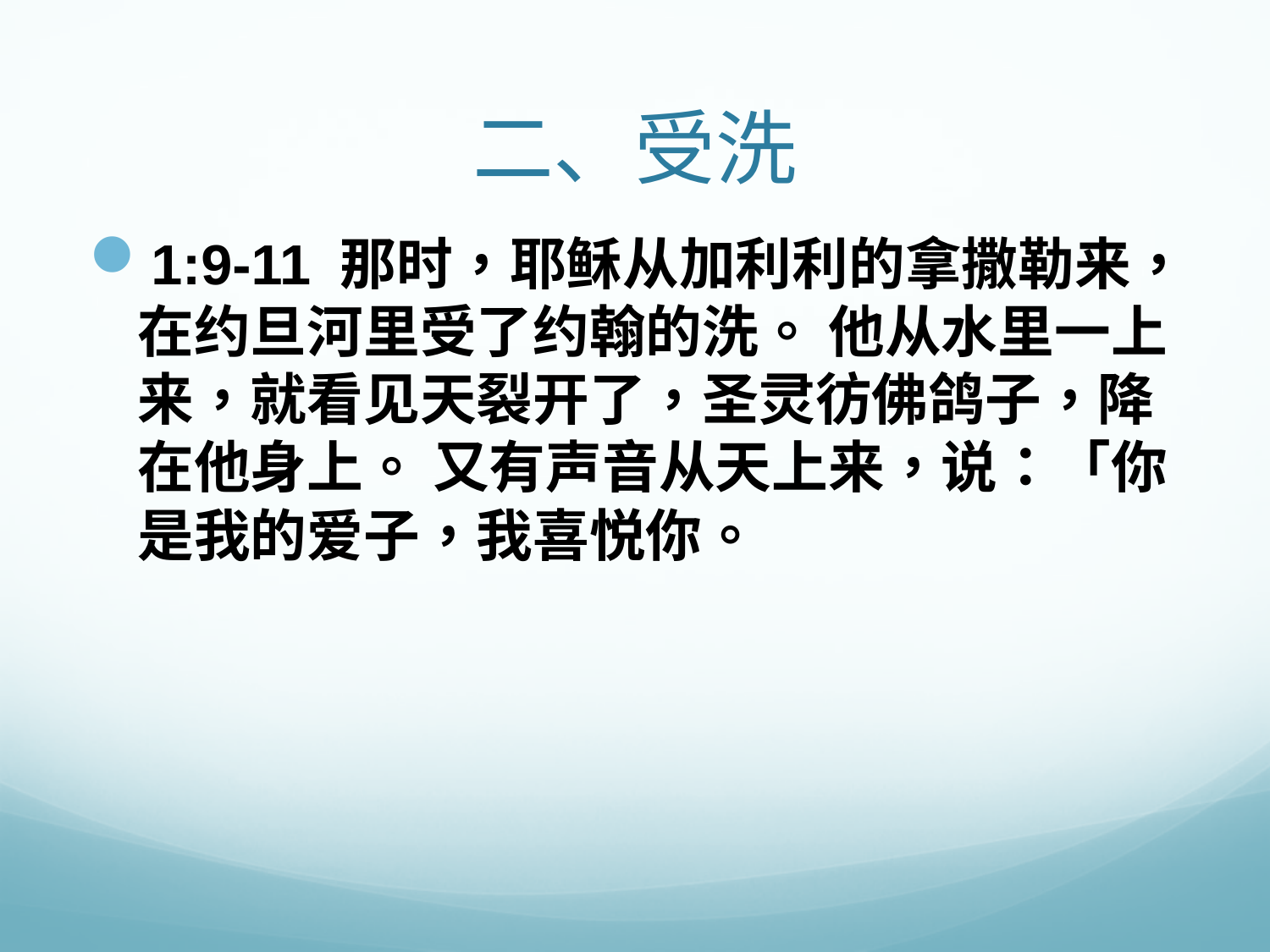

# 二、受洗
1:9-11 那时，耶稣从加利利的拿撒勒来，在约旦河里受了约翰的洗。 他从水里一上来，就看见天裂开了，圣灵彷佛鸽子，降在他身上。 又有声音从天上来，说：「你是我的爱子，我喜悦你。